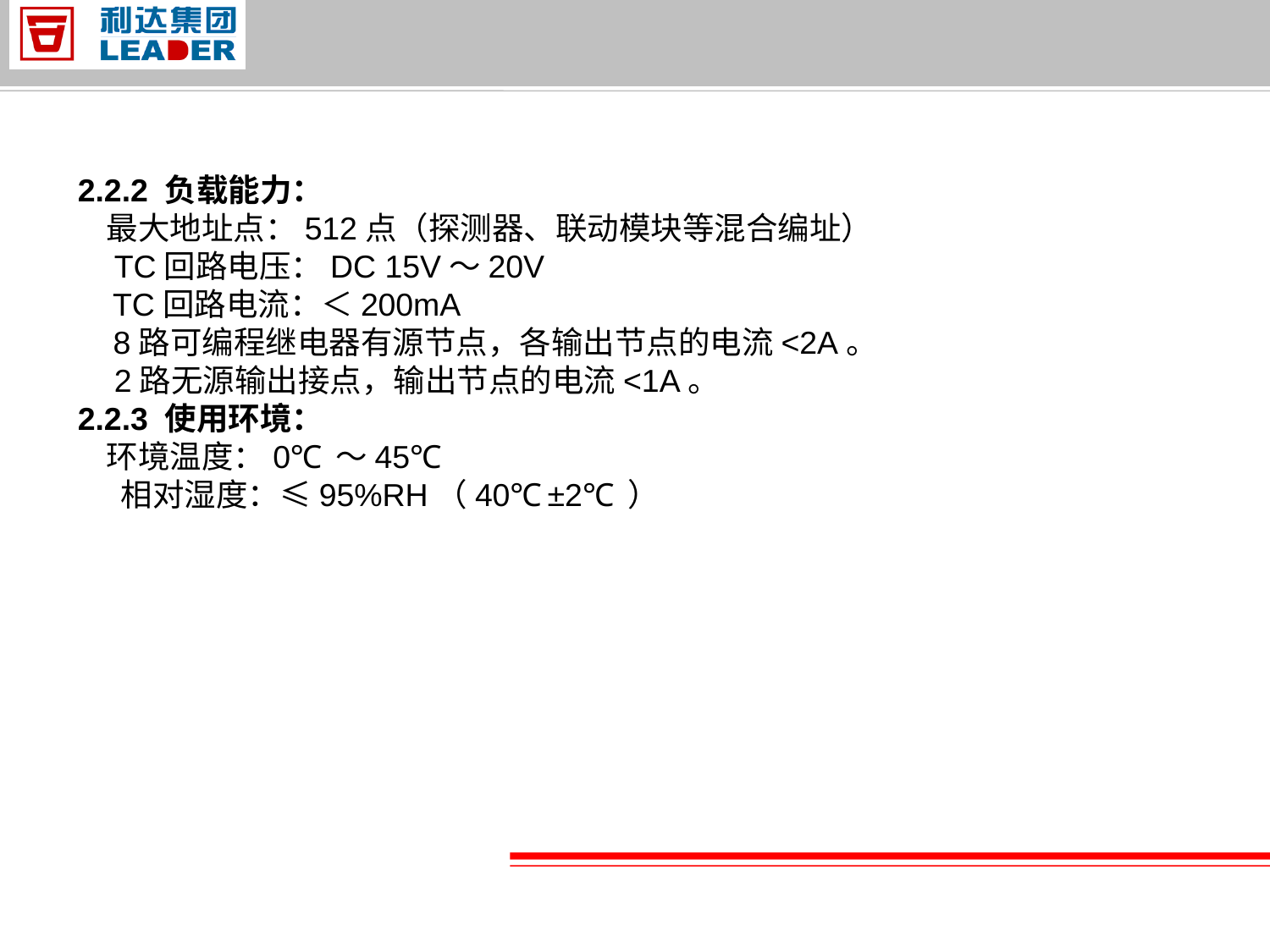

2.2.2 负载能力：
    最大地址点：512点（探测器、联动模块等混合编址）
    TC回路电压：DC 15V～20V
    TC回路电流：＜200mA
    8路可编程继电器有源节点，各输出节点的电流<2A。
    2路无源输出接点，输出节点的电流<1A。
2.2.3 使用环境：
    环境温度：0℃～45℃
    相对湿度：≤95%RH（40℃±2℃）